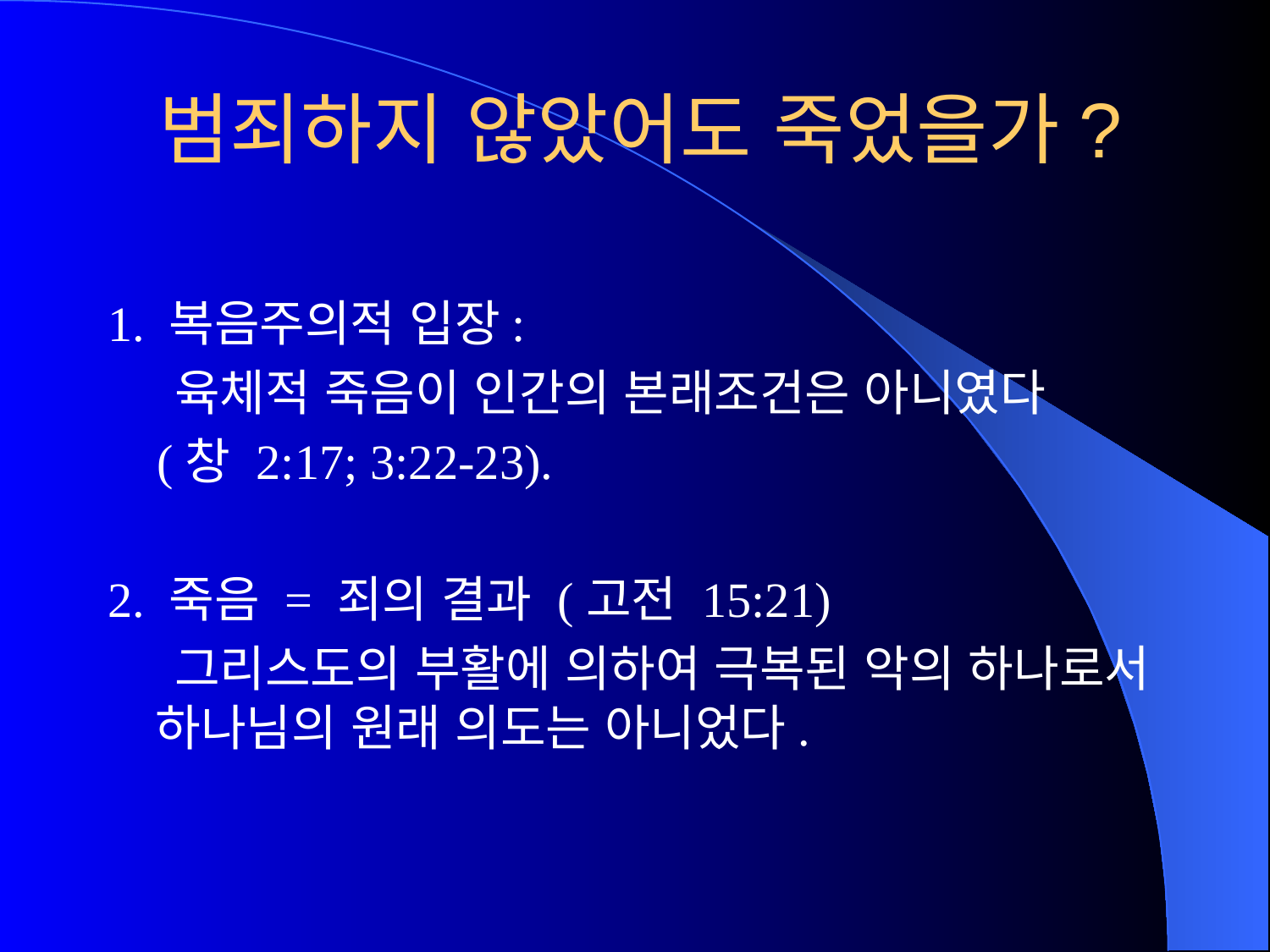

# 범죄하지 않았어도 죽었을가?
1. 복음주의적 입장:
    육체적 죽음이 인간의 본래조건은 아니였다
    (창 2:17; 3:22-23).

2. 죽음 = 죄의 결과 (고전 15:21)
    그리스도의 부활에 의하여 극복된 악의 하나로서 하나님의 원래 의도는 아니었다.